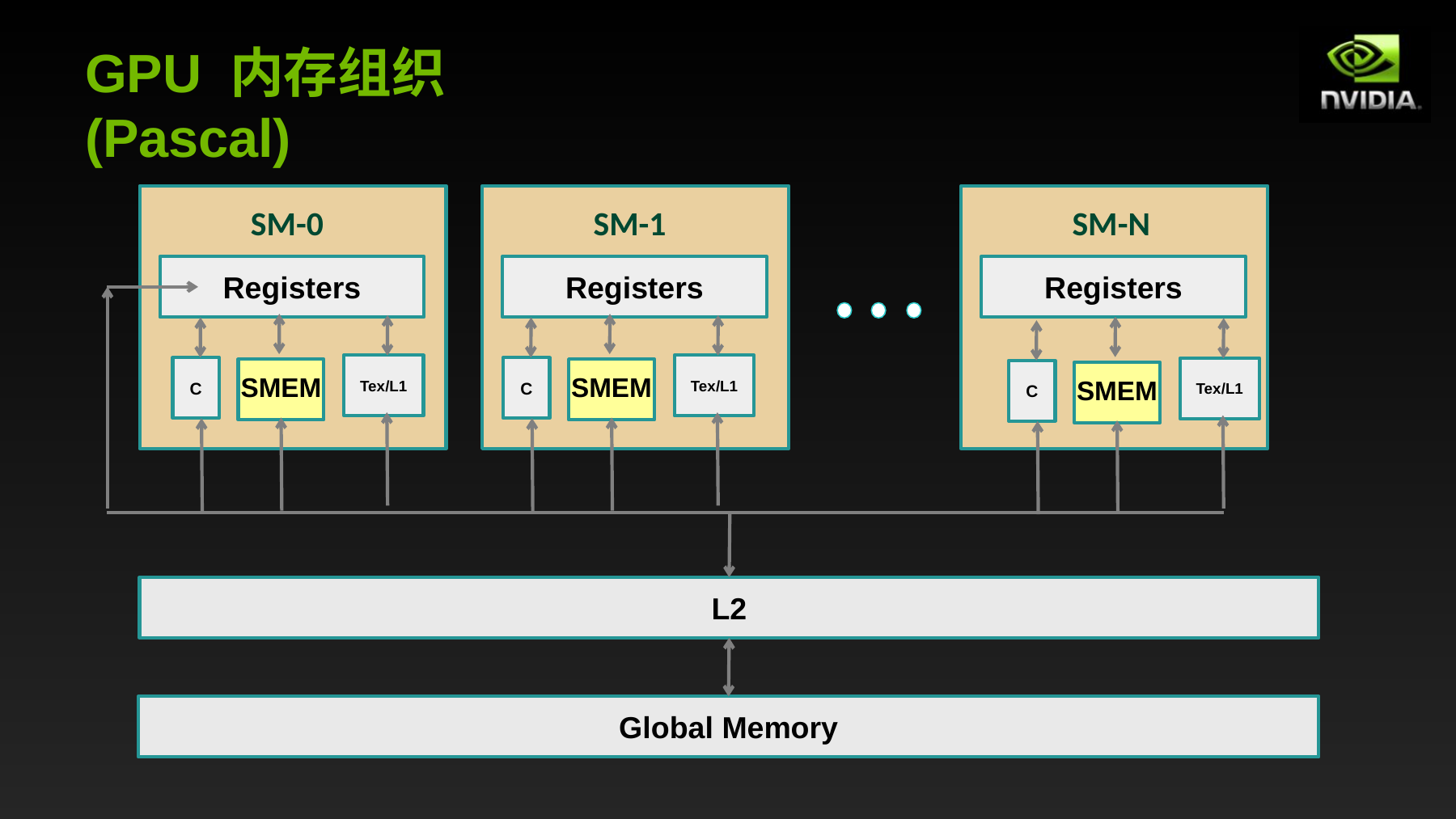

GPU 内存组织 (Pascal)

SM-0
SM-1
SM-N
Registers
Registers
Registers

Tex/L1
C
SMEM
Tex/L1
C
SMEM
Tex/L1
C
SMEM
L2
Global Memory